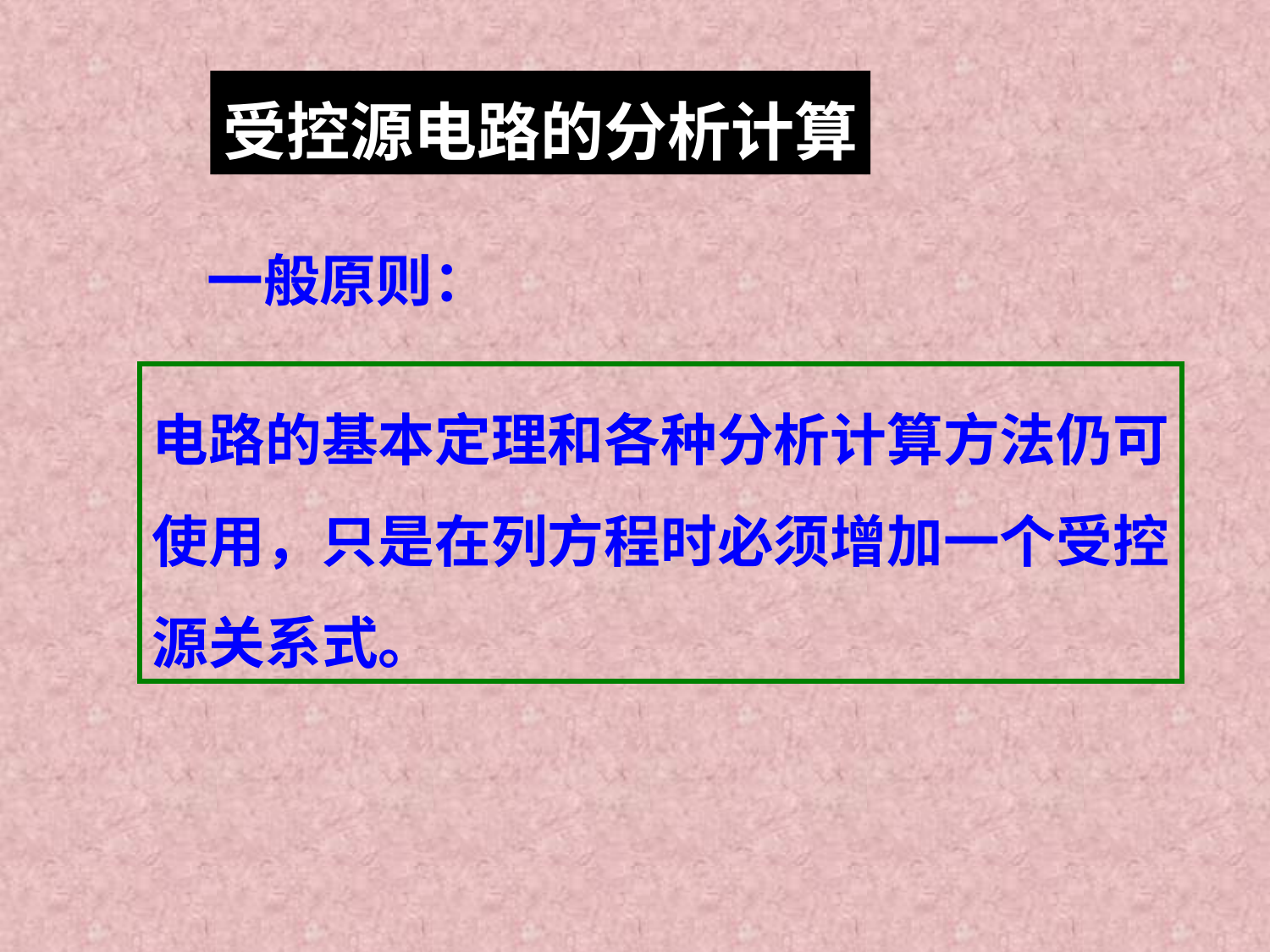

受控源电路的分析计算
一般原则：
电路的基本定理和各种分析计算方法仍可
使用，只是在列方程时必须增加一个受控
源关系式。